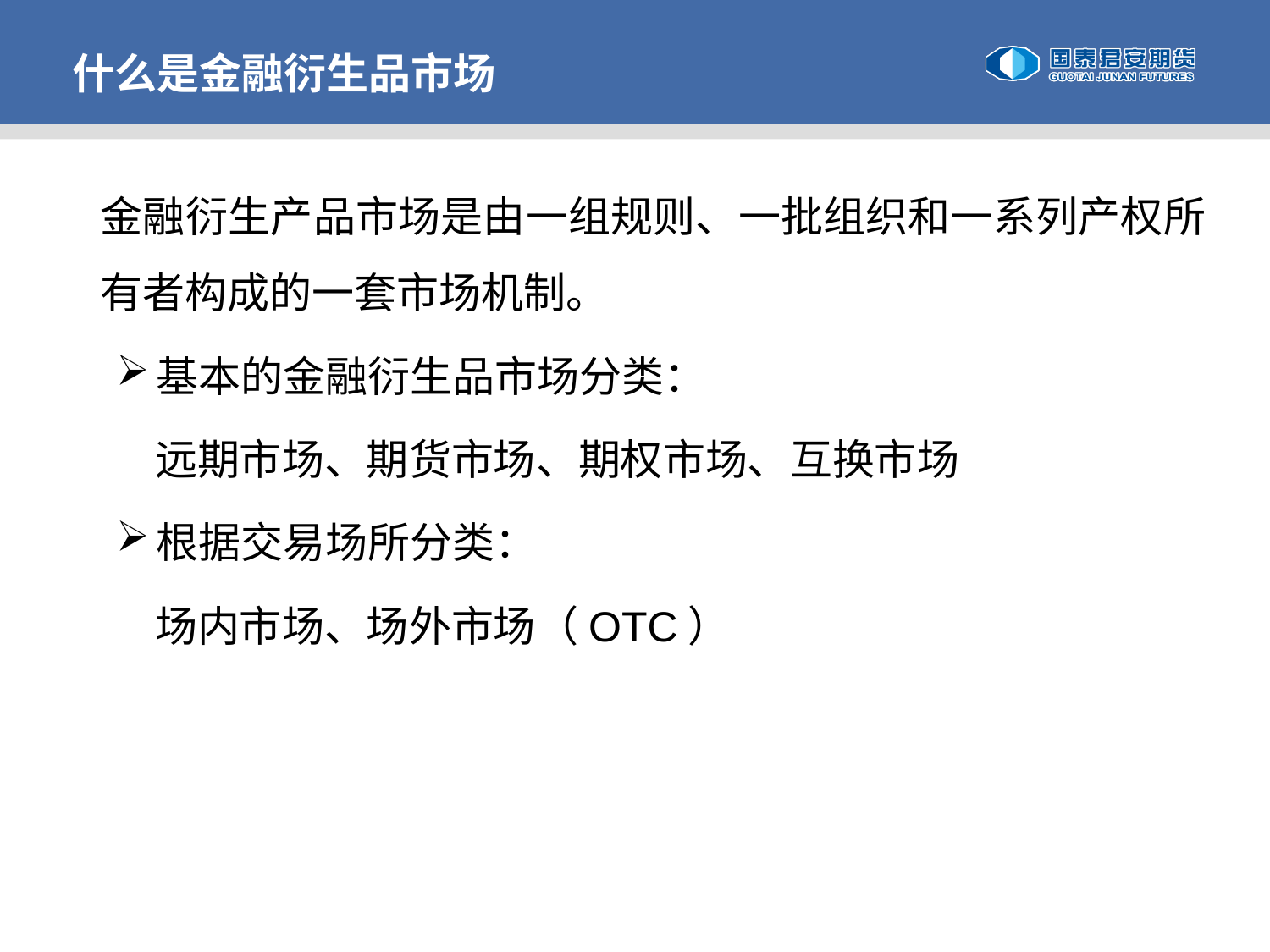

什么是金融衍生品市场
金融衍生产品市场是由一组规则、一批组织和一系列产权所有者构成的一套市场机制。
基本的金融衍生品市场分类：
   远期市场、期货市场、期权市场、互换市场
根据交易场所分类：
   场内市场、场外市场（OTC）